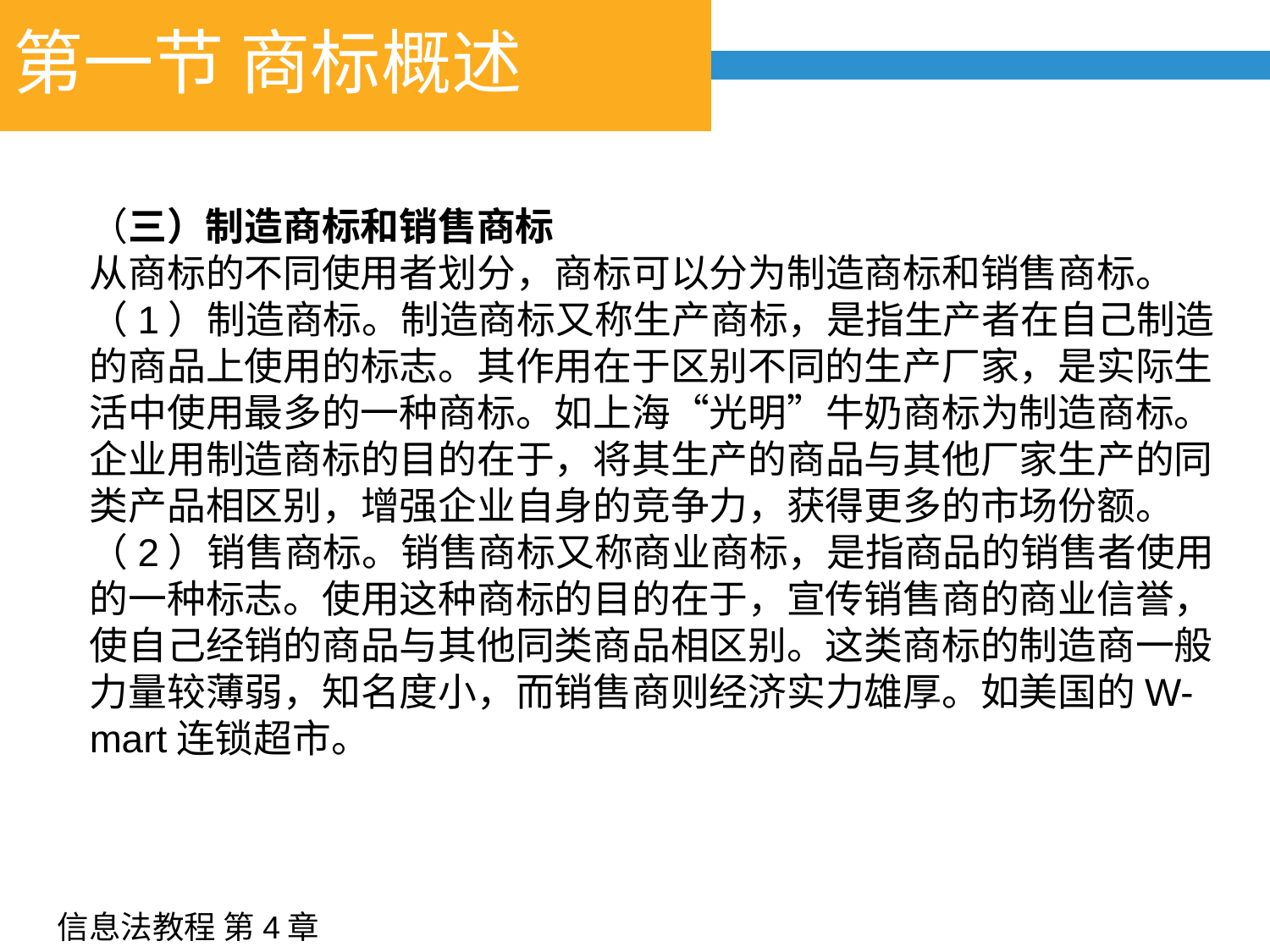

# 第一节 商标概述
（三）制造商标和销售商标
从商标的不同使用者划分，商标可以分为制造商标和销售商标。
（1）制造商标。制造商标又称生产商标，是指生产者在自己制造的商品上使用的标志。其作用在于区别不同的生产厂家，是实际生活中使用最多的一种商标。如上海“光明”牛奶商标为制造商标。企业用制造商标的目的在于，将其生产的商品与其他厂家生产的同类产品相区别，增强企业自身的竞争力，获得更多的市场份额。
（2）销售商标。销售商标又称商业商标，是指商品的销售者使用的一种标志。使用这种商标的目的在于，宣传销售商的商业信誉，使自己经销的商品与其他同类商品相区别。这类商标的制造商一般力量较薄弱，知名度小，而销售商则经济实力雄厚。如美国的W-mart连锁超市。
信息法教程 第4章